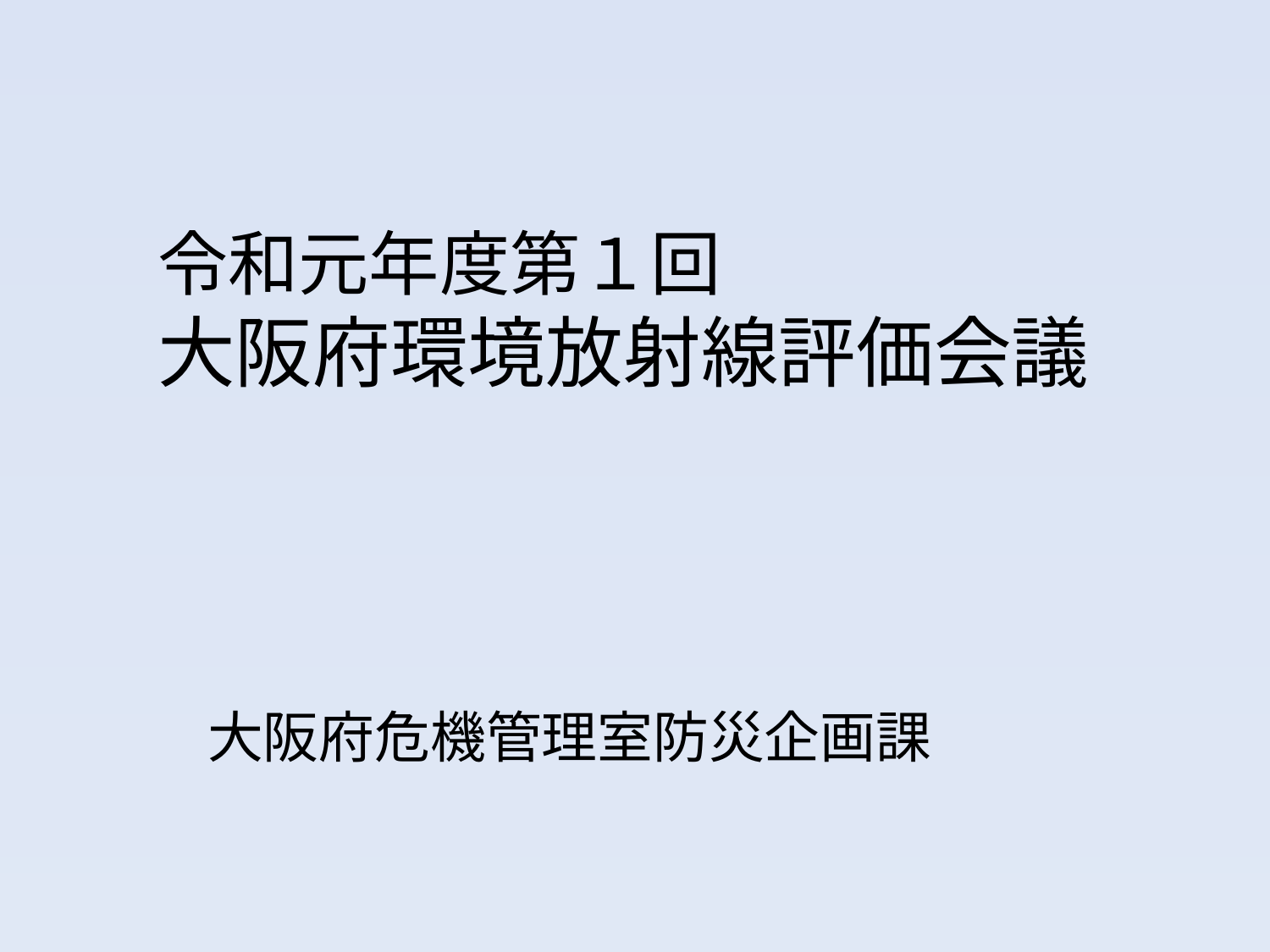

# 令和元年度第１回 大阪府環境放射線評価会議
大阪府危機管理室防災企画課